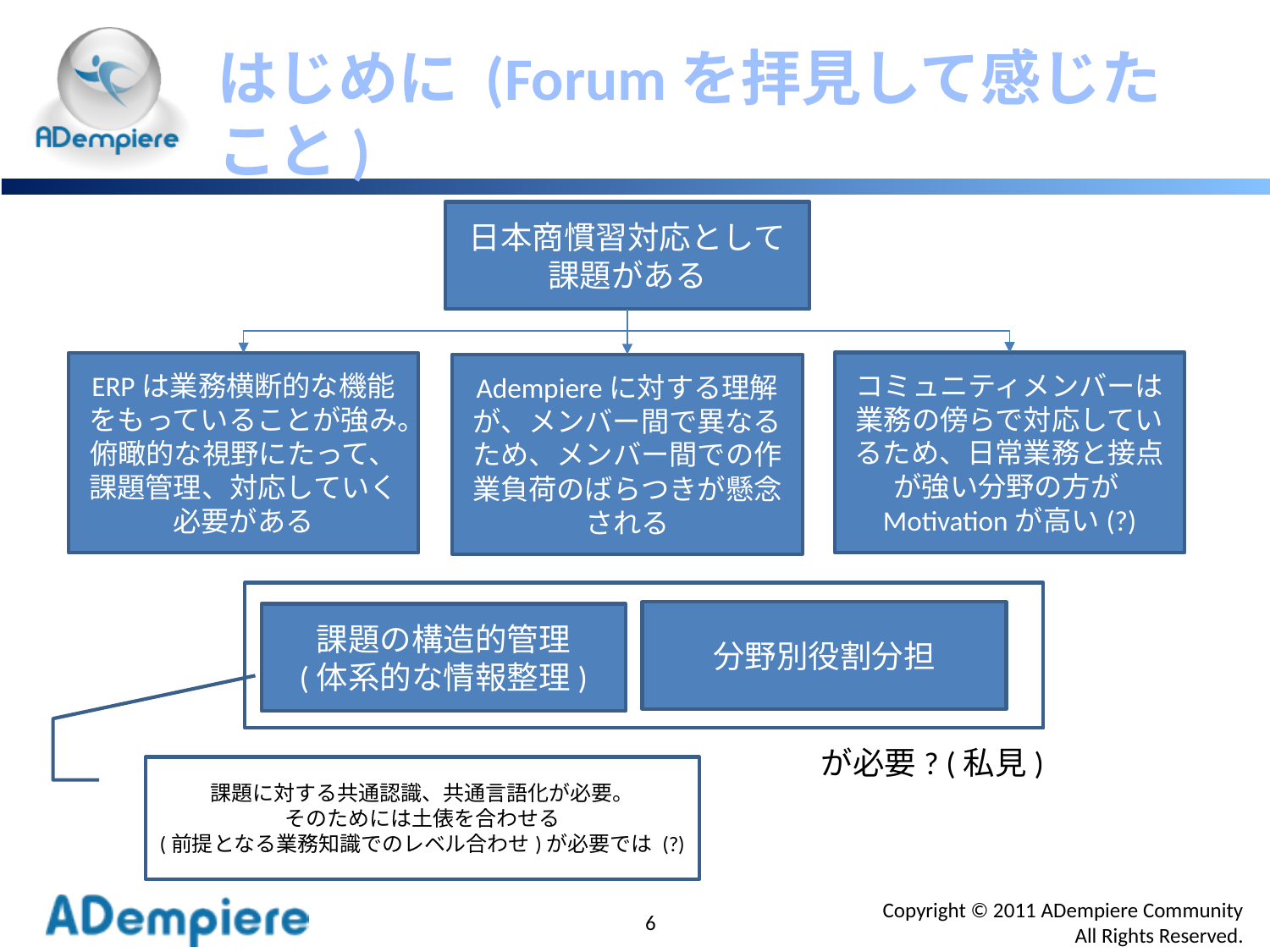

# はじめに (Forumを拝見して感じたこと)
日本商慣習対応として課題がある
コミュニティメンバーは業務の傍らで対応しているため、日常業務と接点が強い分野の方がMotivationが高い(?)
ERPは業務横断的な機能をもっていることが強み。
俯瞰的な視野にたって、課題管理、対応していく必要がある
Adempiereに対する理解が、メンバー間で異なるため、メンバー間での作業負荷のばらつきが懸念される

分野別役割分担
課題の構造的管理
(体系的な情報整理)
が必要? (私見)
課題に対する共通認識、共通言語化が必要。
そのためには土俵を合わせる
(前提となる業務知識でのレベル合わせ)が必要では (?)